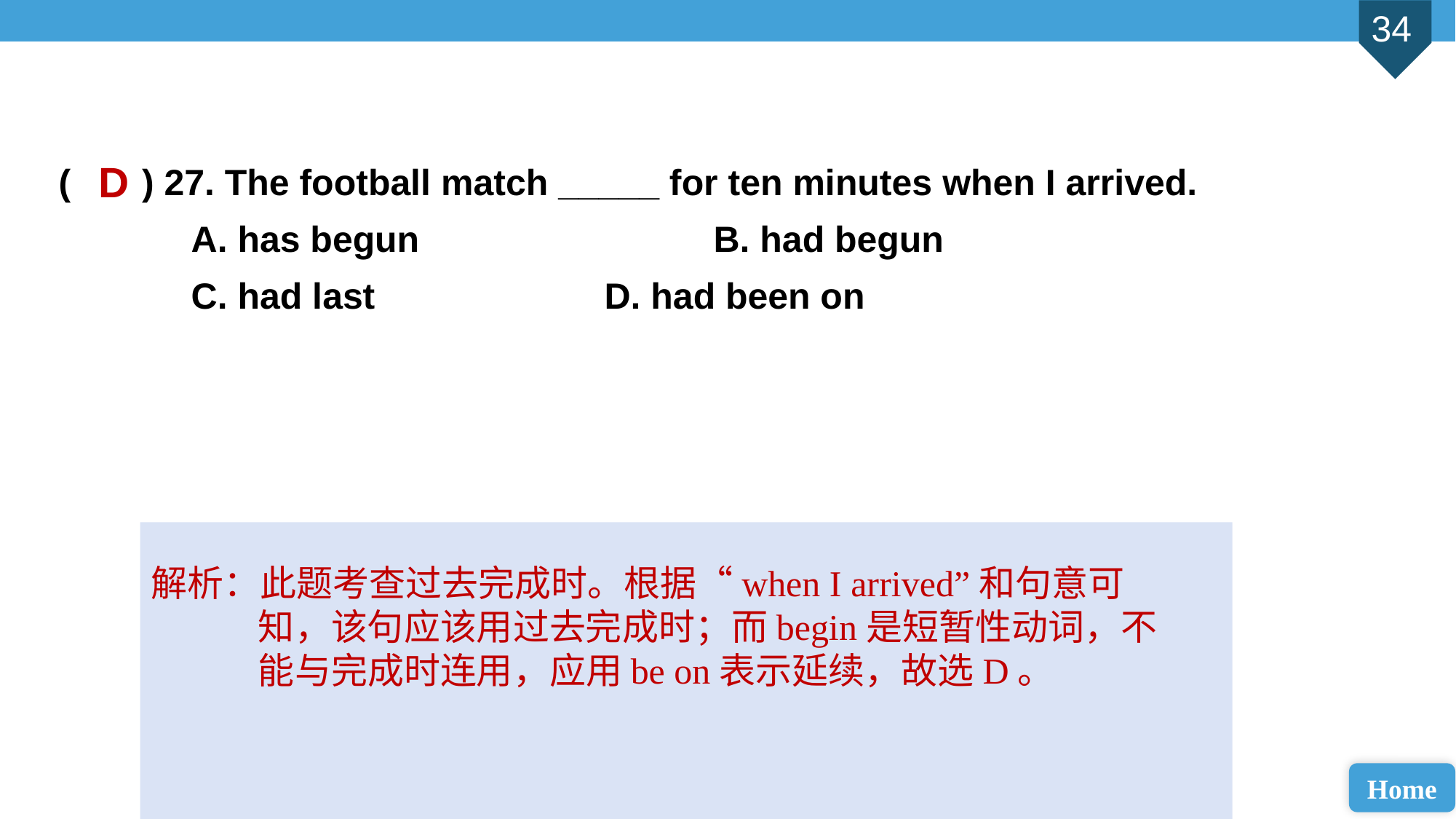

(       ) 27. The football match _____ for ten minutes when I arrived.
             A. has begun 			B. had begun
             C. had last 			D. had been on
D

解析：此题考查过去完成时。根据“when I arrived”和句意可知，该句应该用过去完成时；而begin是短暂性动词，不能与完成时连用，应用be on表示延续，故选D。